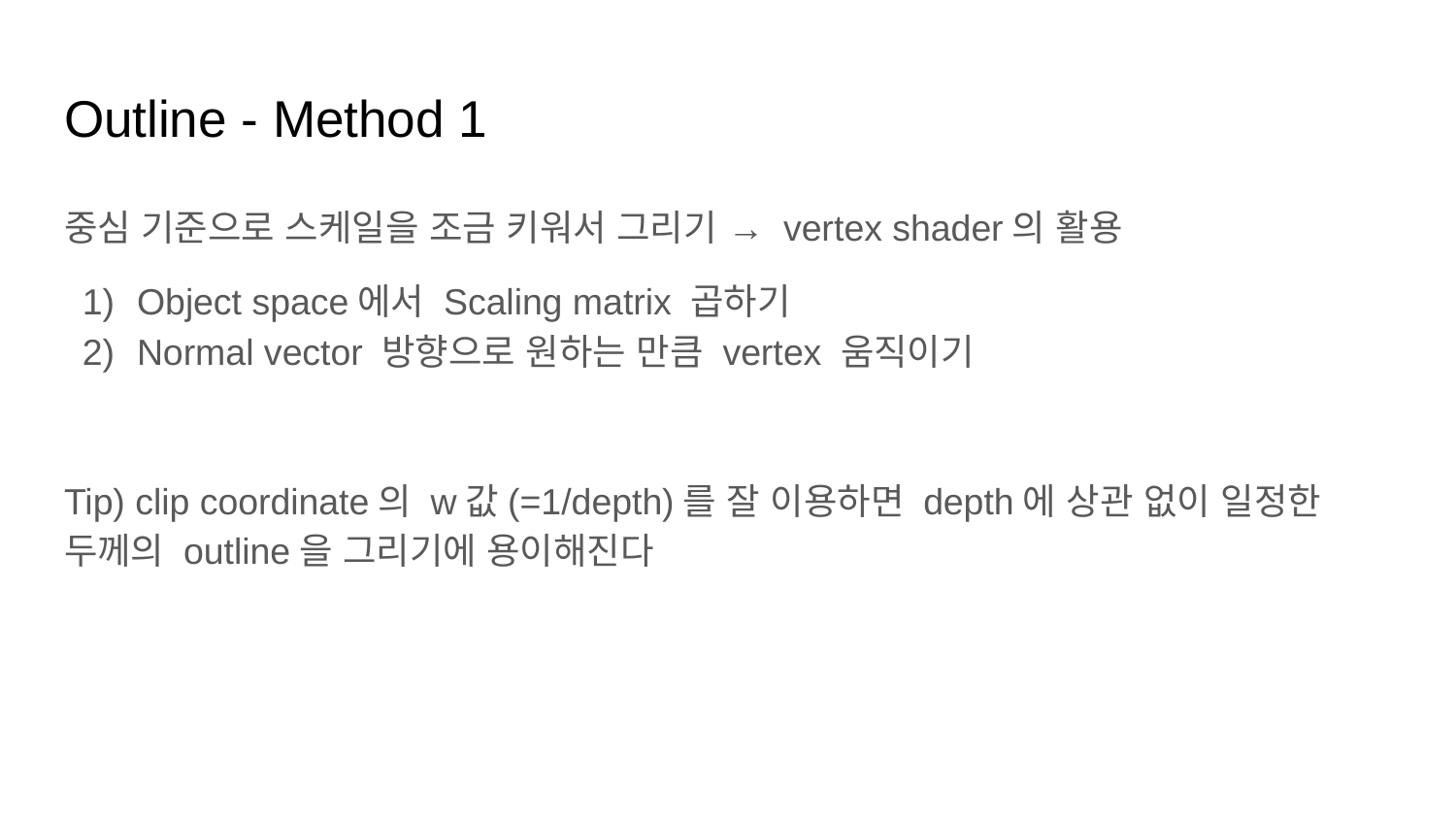

# Outline - Method 1
중심 기준으로 스케일을 조금 키워서 그리기 → vertex shader의 활용
Object space에서 Scaling matrix 곱하기
Normal vector 방향으로 원하는 만큼 vertex 움직이기

Tip) clip coordinate의 w값(=1/depth)를 잘 이용하면 depth에 상관 없이 일정한 두께의 outline을 그리기에 용이해진다